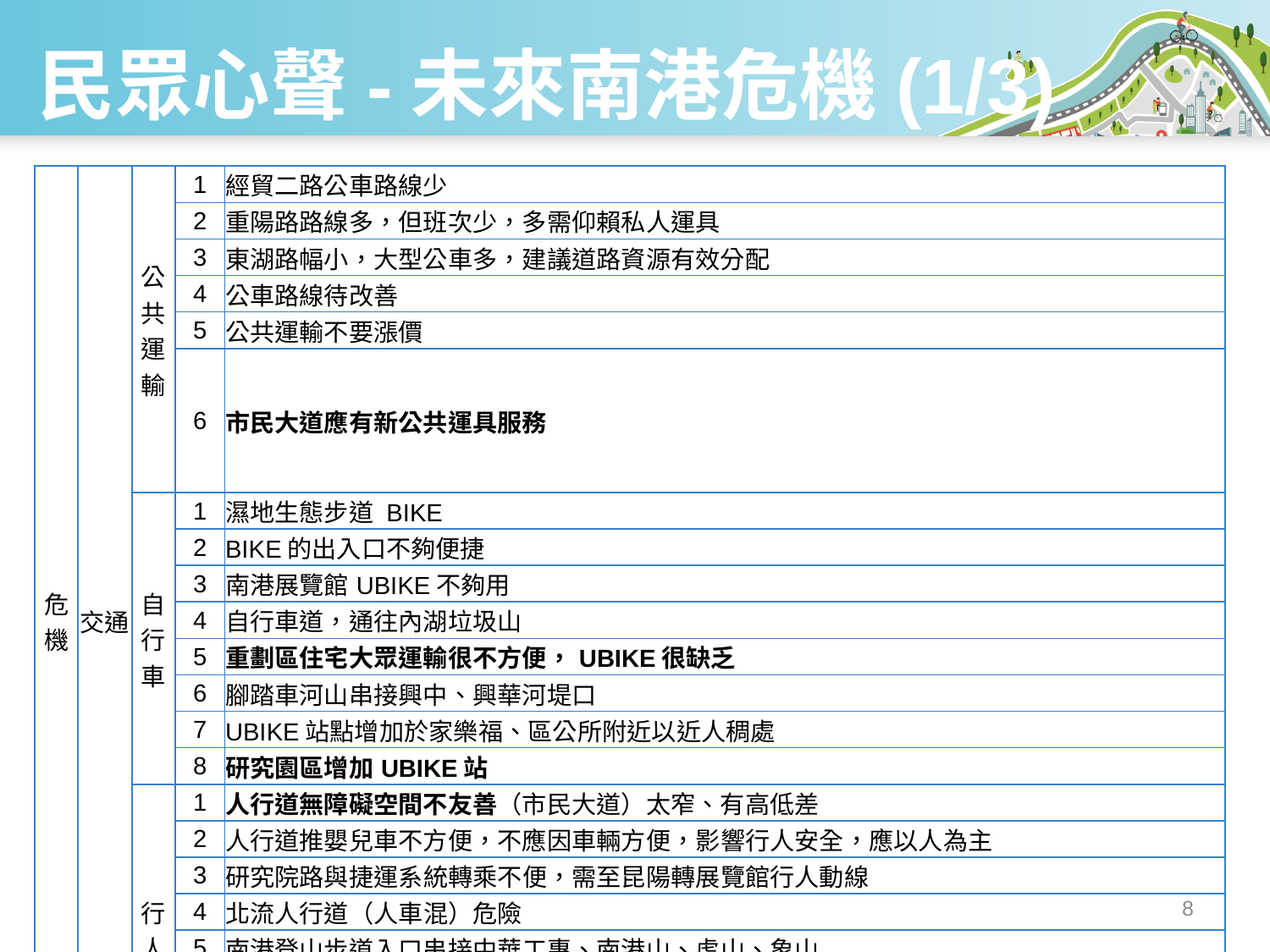

# 民眾心聲-未來南港危機(1/3)
| 危機 | 交通 | 公共運輸 | 1 | 經貿二路公車路線少 |
| --- | --- | --- | --- | --- |
|  |  |  | 2 | 重陽路路線多，但班次少，多需仰賴私人運具 |
|  |  |  | 3 | 東湖路幅小，大型公車多，建議道路資源有效分配 |
|  |  |  | 4 | 公車路線待改善 |
|  |  |  | 5 | 公共運輸不要漲價 |
|  |  |  | 6 | 市民大道應有新公共運具服務 |
|  |  | 自行車 | 1 | 濕地生態步道 BIKE |
|  |  |  | 2 | BIKE的出入口不夠便捷 |
|  |  |  | 3 | 南港展覽館UBIKE不夠用 |
|  |  |  | 4 | 自行車道，通往內湖垃圾山 |
|  |  |  | 5 | 重劃區住宅大眾運輸很不方便，UBIKE很缺乏 |
|  |  |  | 6 | 腳踏車河山串接興中、興華河堤口 |
|  |  |  | 7 | UBIKE站點增加於家樂福、區公所附近以近人稠處 |
|  |  |  | 8 | 研究園區增加UBIKE站 |
|  |  | 行人 | 1 | 人行道無障礙空間不友善（市民大道）太窄、有高低差 |
|  |  |  | 2 | 人行道推嬰兒車不方便，不應因車輛方便，影響行人安全，應以人為主 |
|  |  |  | 3 | 研究院路與捷運系統轉乘不便，需至昆陽轉展覽館行人動線 |
|  |  |  | 4 | 北流人行道（人車混）危險 |
|  |  |  | 5 | 南港登山步道入口串接中華工專、南港山、虎山、象山 |
|  |  |  | 6 | 重陽路、南港路人行不佳、高低差 |
|  |  |  | 7 | Blue and green mrt 轉乘 |
8